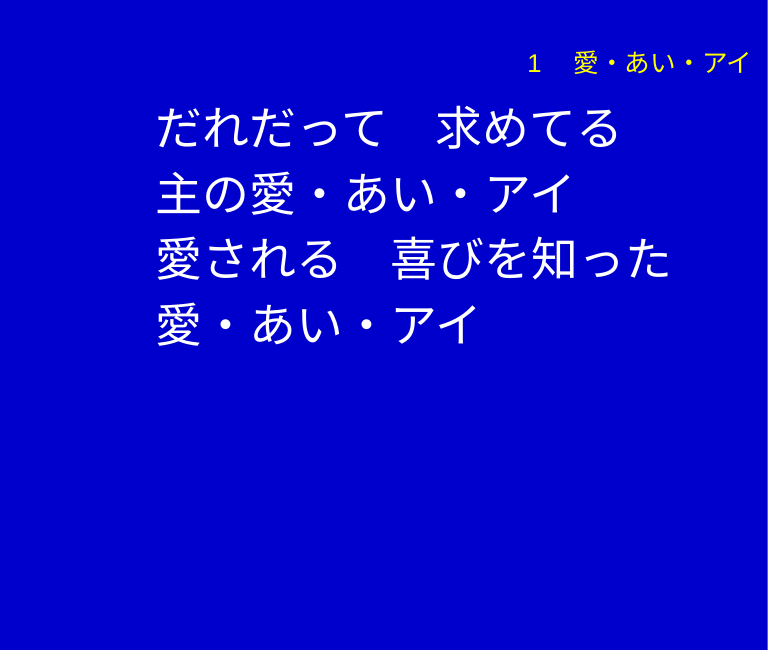

だれだって　求めてる
　　主の愛・あい・アイ
　　愛される　喜びを知った
　　愛・あい・アイ

# 1　愛・あい・アイ